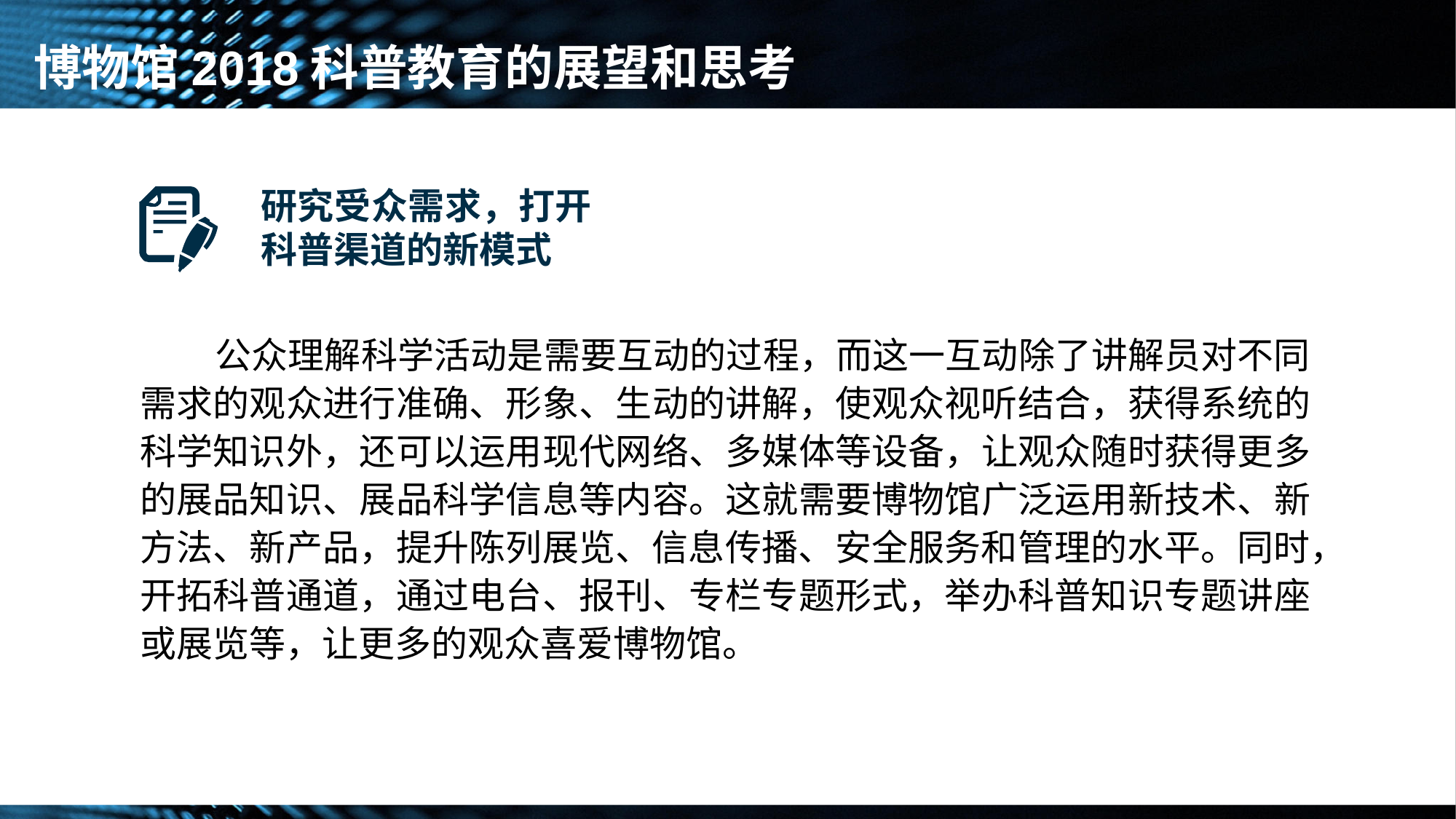

# 博物馆2018科普教育的展望和思考
研究受众需求，打开科普渠道的新模式

        公众理解科学活动是需要互动的过程，而这一互动除了讲解员对不同需求的观众进行准确、形象、生动的讲解，使观众视听结合，获得系统的科学知识外，还可以运用现代网络、多媒体等设备，让观众随时获得更多的展品知识、展品科学信息等内容。这就需要博物馆广泛运用新技术、新方法、新产品，提升陈列展览、信息传播、安全服务和管理的水平。同时，开拓科普通道，通过电台、报刊、专栏专题形式，举办科普知识专题讲座或展览等，让更多的观众喜爱博物馆。